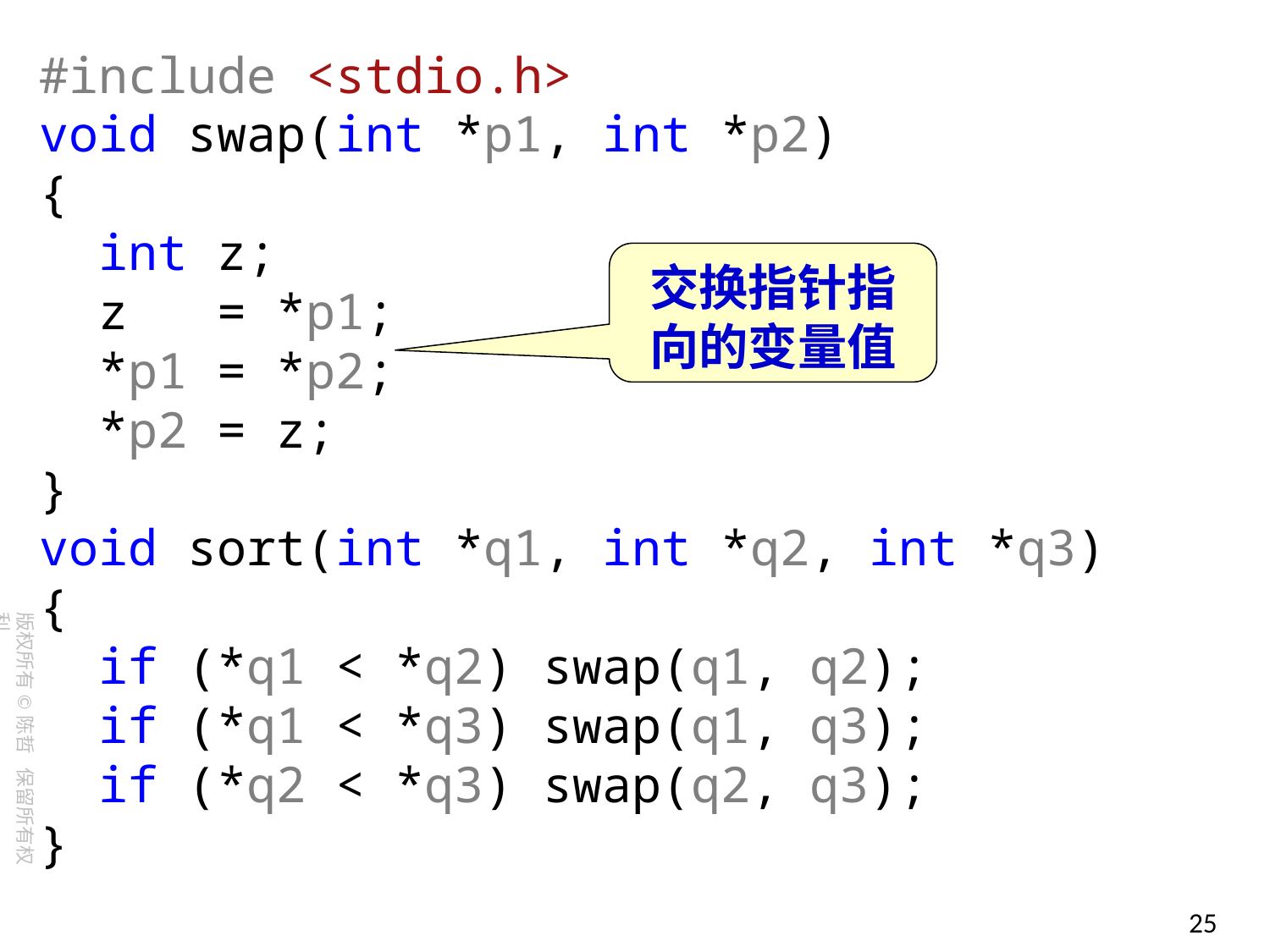

#include <stdio.h>
void swap(int *p1, int *p2)
{
  int z;
  z   = *p1;
  *p1 = *p2;
  *p2 = z;
}
void sort(int *q1, int *q2, int *q3)
{
  if (*q1 < *q2) swap(q1, q2);
  if (*q1 < *q3) swap(q1, q3);
  if (*q2 < *q3) swap(q2, q3);
}
交换指针指向的变量值
25